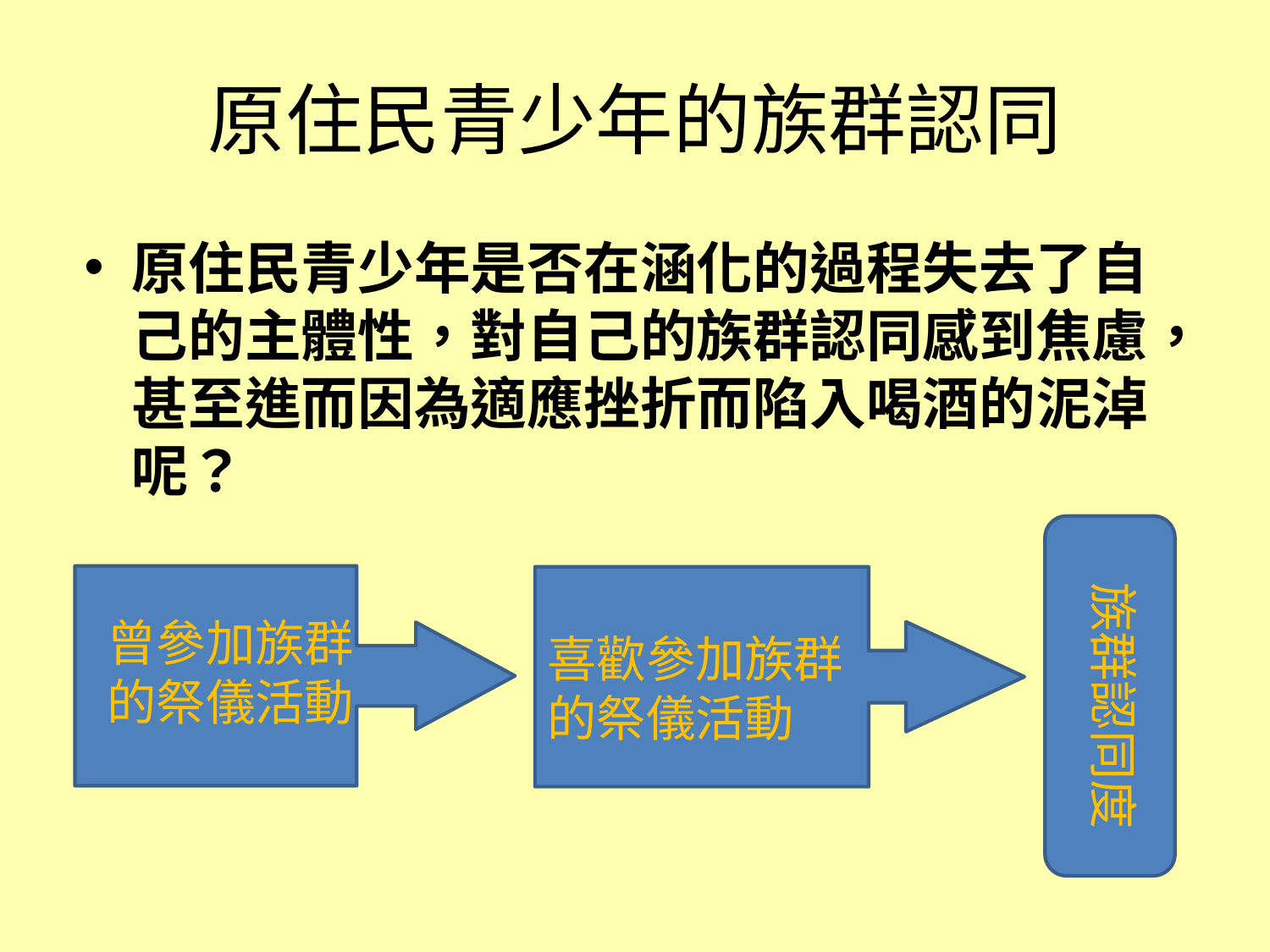

# 原住民青少年的族群認同
原住民青少年是否在涵化的過程失去了自己的主體性，對自己的族群認同感到焦慮，甚至進而因為適應挫折而陷入喝酒的泥淖呢？

族群認同度
曾參加族群
的祭儀活動
喜歡參加族群
的祭儀活動